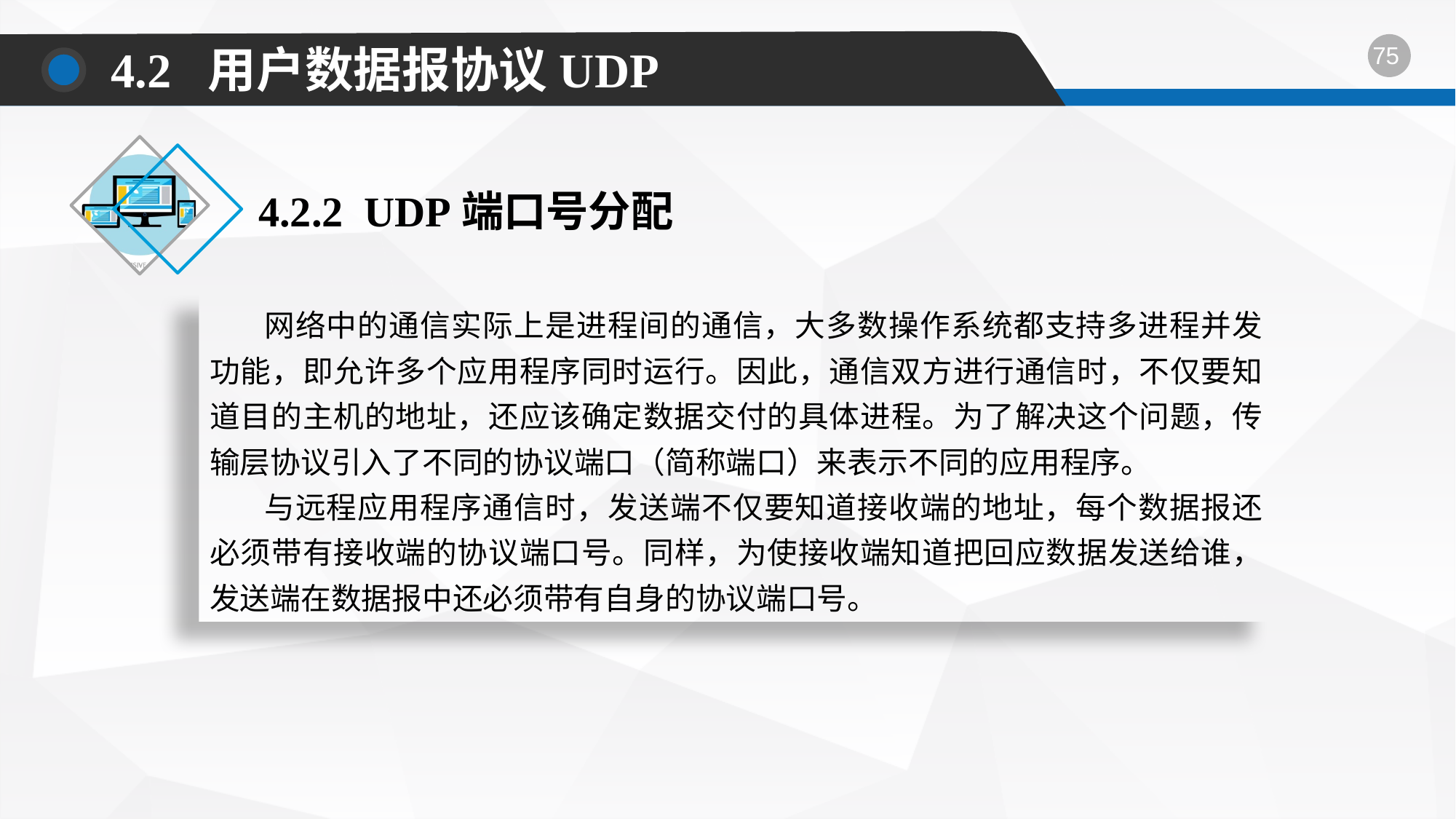

4.2  用户数据报协议UDP

4.2.2  UDP端口号分配
网络中的通信实际上是进程间的通信，大多数操作系统都支持多进程并发功能，即允许多个应用程序同时运行。因此，通信双方进行通信时，不仅要知道目的主机的地址，还应该确定数据交付的具体进程。为了解决这个问题，传输层协议引入了不同的协议端口（简称端口）来表示不同的应用程序。
与远程应用程序通信时，发送端不仅要知道接收端的地址，每个数据报还必须带有接收端的协议端口号。同样，为使接收端知道把回应数据发送给谁，发送端在数据报中还必须带有自身的协议端口号。